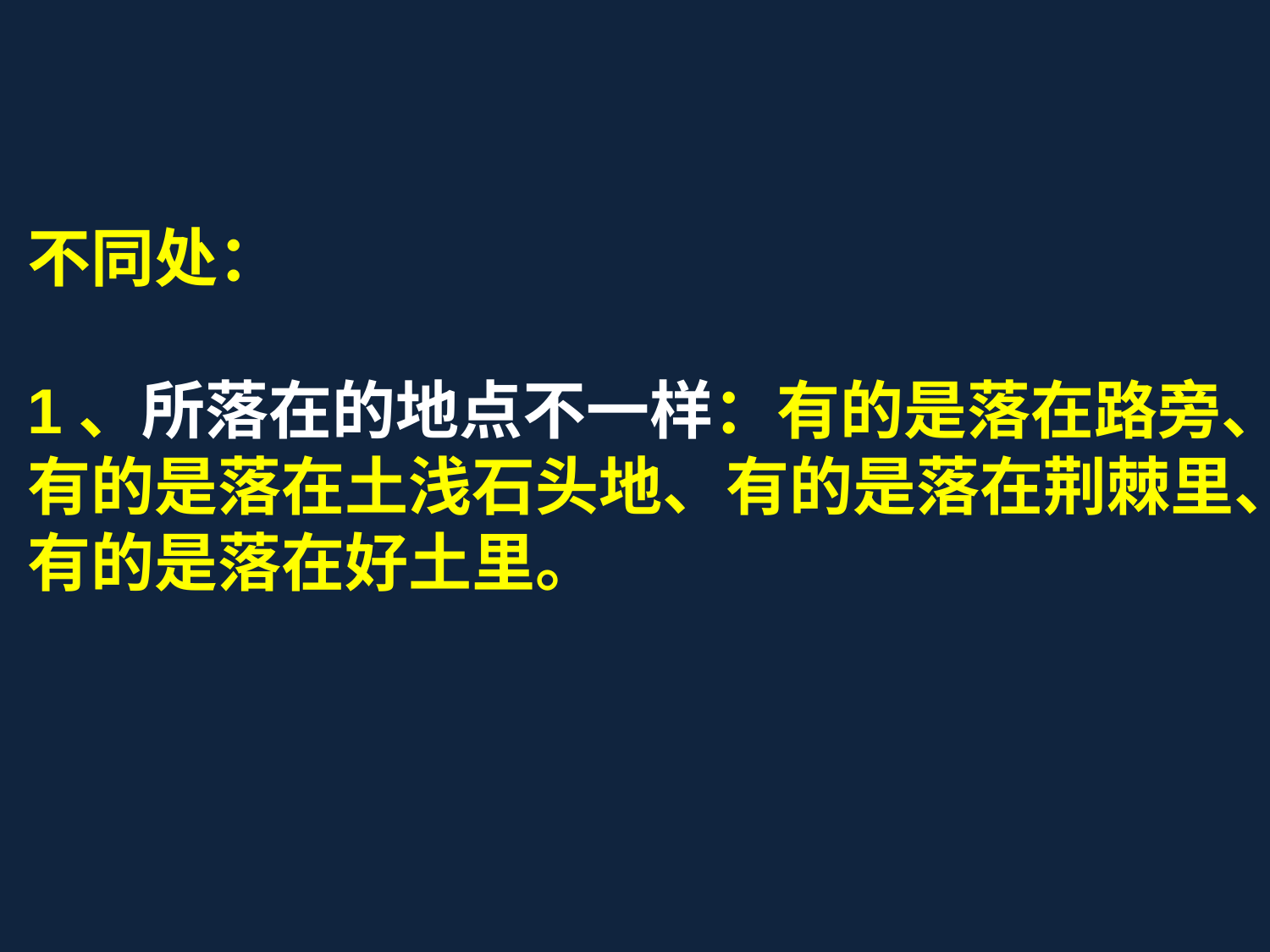

不同处：
1、所落在的地点不一样：有的是落在路旁、有的是落在土浅石头地、有的是落在荆棘里、有的是落在好土里。